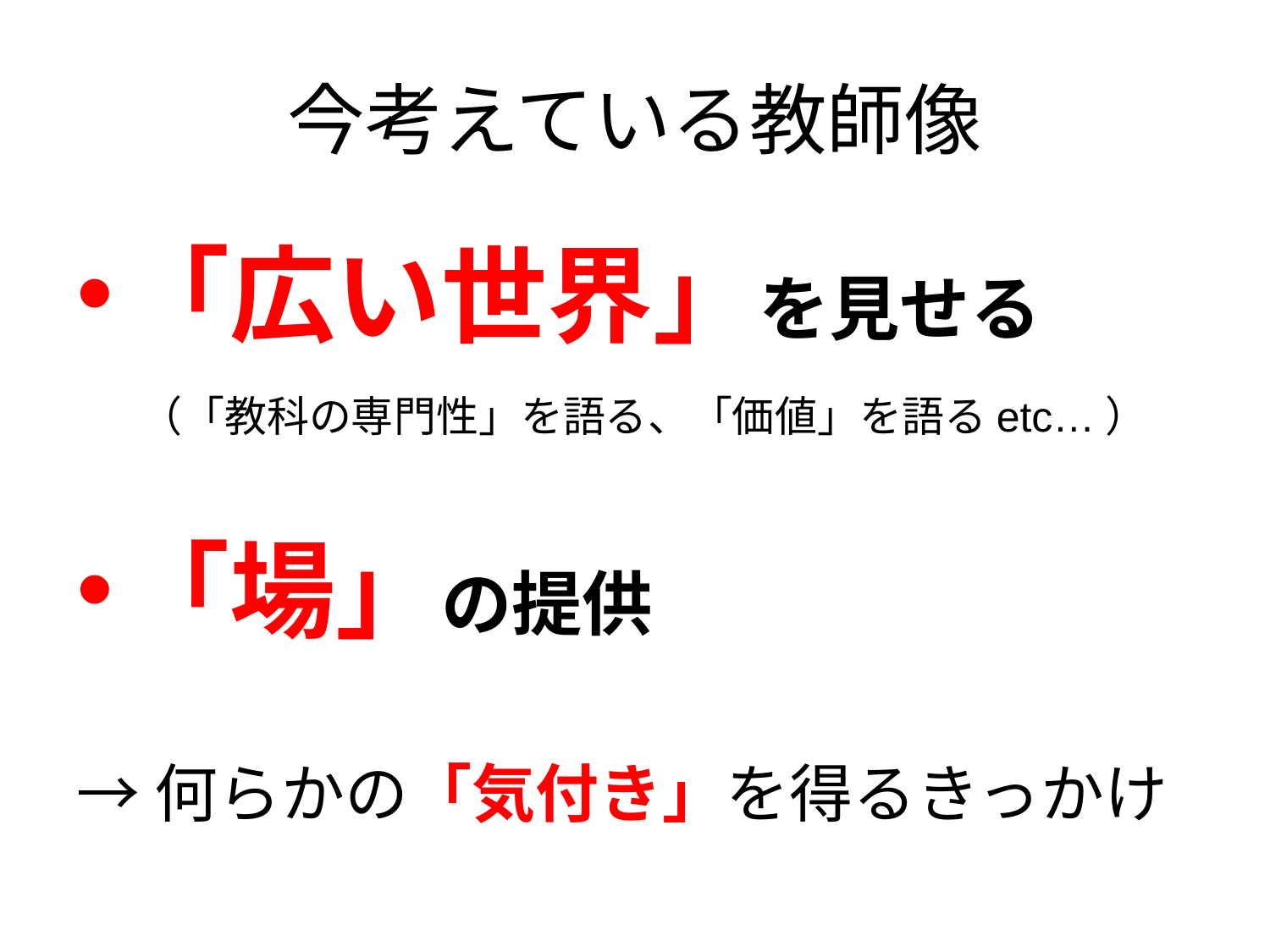

# 今考えている教師像
「広い世界」を見せる
　（「教科の専門性」を語る、「価値」を語るetc…）

「場」の提供

→何らかの「気付き」を得るきっかけ